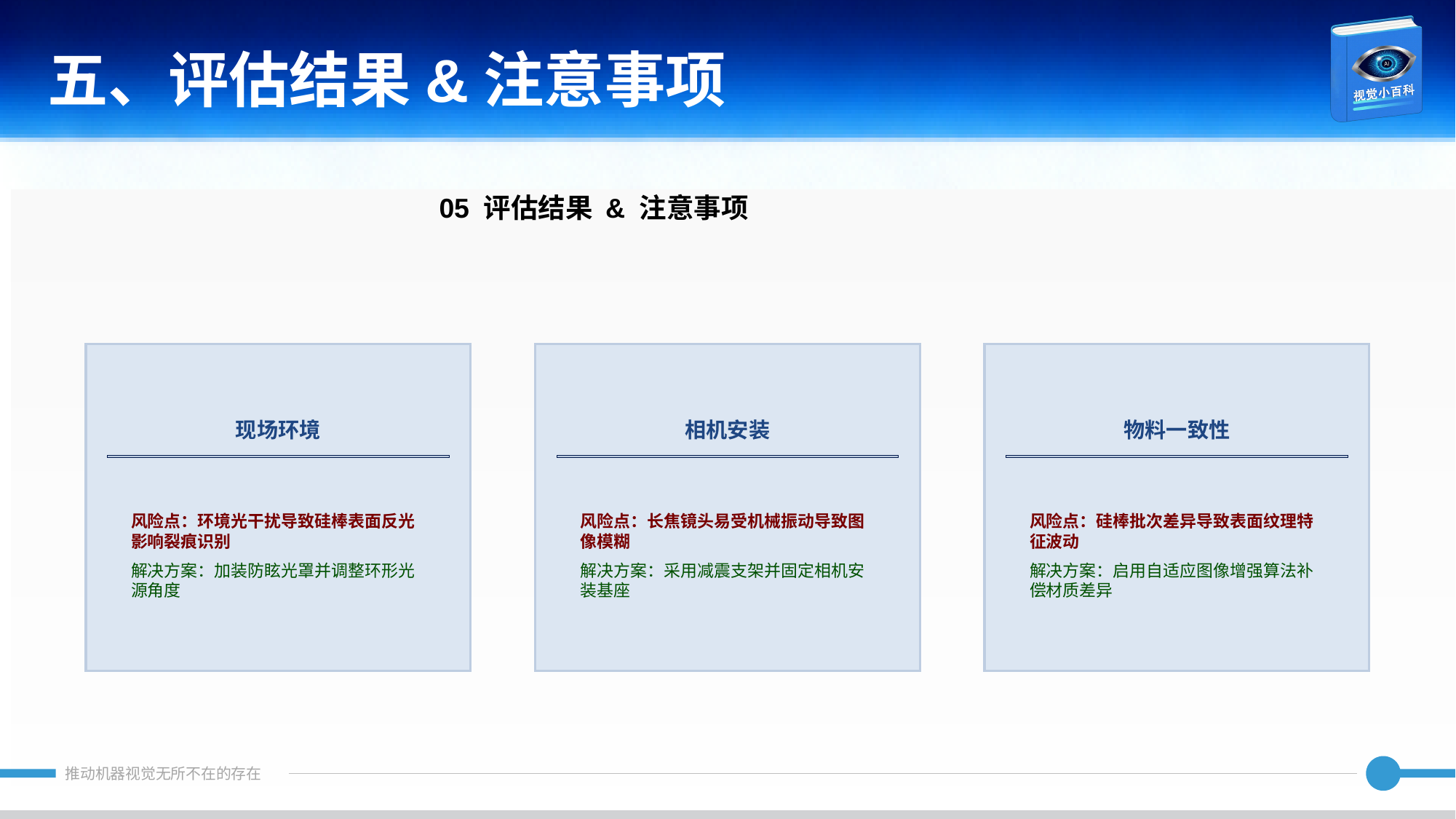

五、评估结果&注意事项

05 评估结果 & 注意事项

现场环境

相机安装

物料一致性

风险点：环境光干扰导致硅棒表面反光影响裂痕识别
解决方案：加装防眩光罩并调整环形光源角度

风险点：长焦镜头易受机械振动导致图像模糊
解决方案：采用减震支架并固定相机安装基座

风险点：硅棒批次差异导致表面纹理特征波动
解决方案：启用自适应图像增强算法补偿材质差异
10